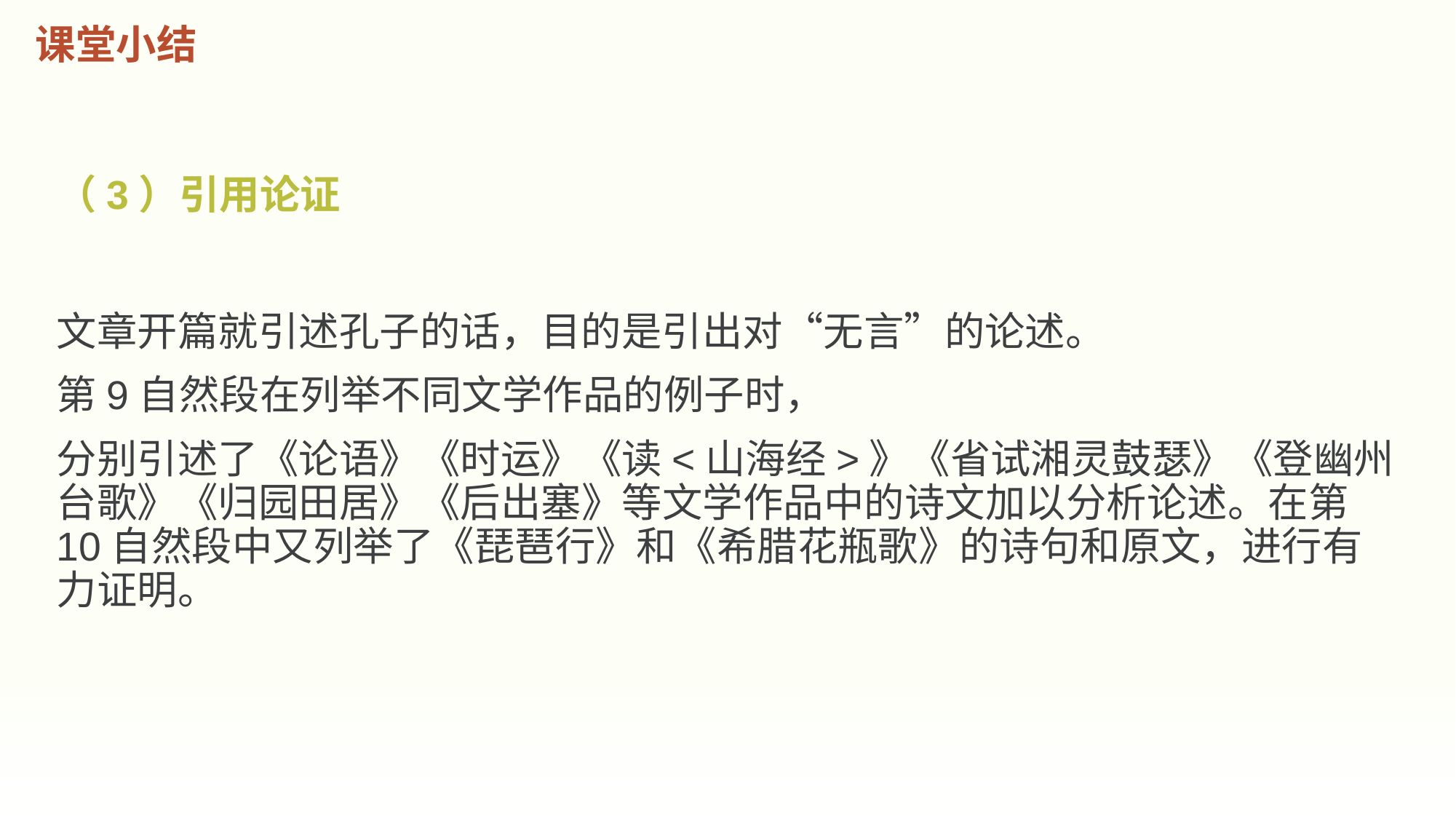

课堂小结
（3）引用论证

文章开篇就引述孔子的话，目的是引出对“无言”的论述。
第9自然段在列举不同文学作品的例子时，
分别引述了《论语》《时运》《读<山海经>》《省试湘灵鼓瑟》《登幽州台歌》《归园田居》《后出塞》等文学作品中的诗文加以分析论述。在第10自然段中又列举了《琵琶行》和《希腊花瓶歌》的诗句和原文，进行有力证明。